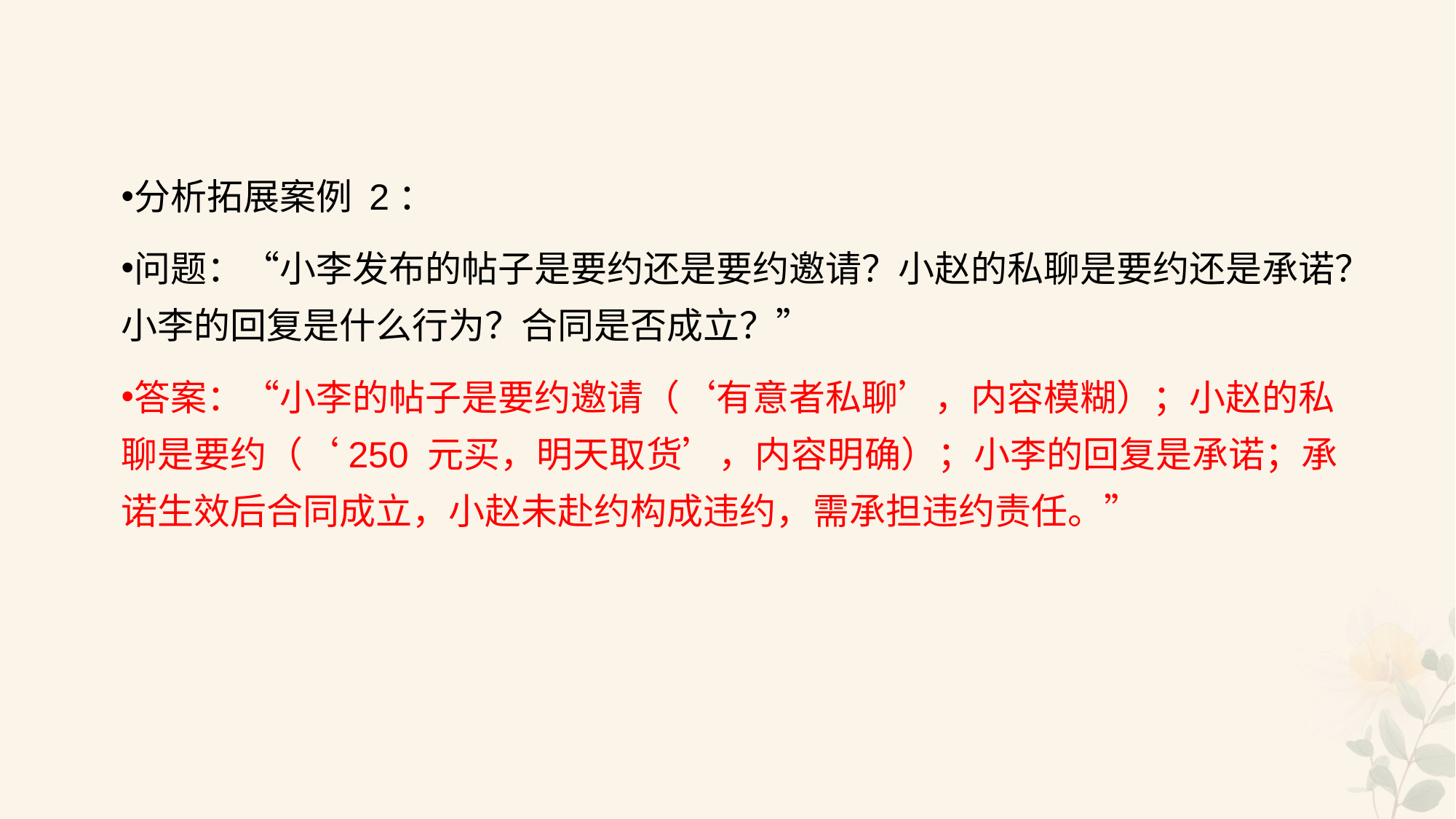

#
分析拓展案例 2：
问题：“小李发布的帖子是要约还是要约邀请？小赵的私聊是要约还是承诺？小李的回复是什么行为？合同是否成立？”
答案：“小李的帖子是要约邀请（‘有意者私聊’，内容模糊）；小赵的私聊是要约（‘250 元买，明天取货’，内容明确）；小李的回复是承诺；承诺生效后合同成立，小赵未赴约构成违约，需承担违约责任。”